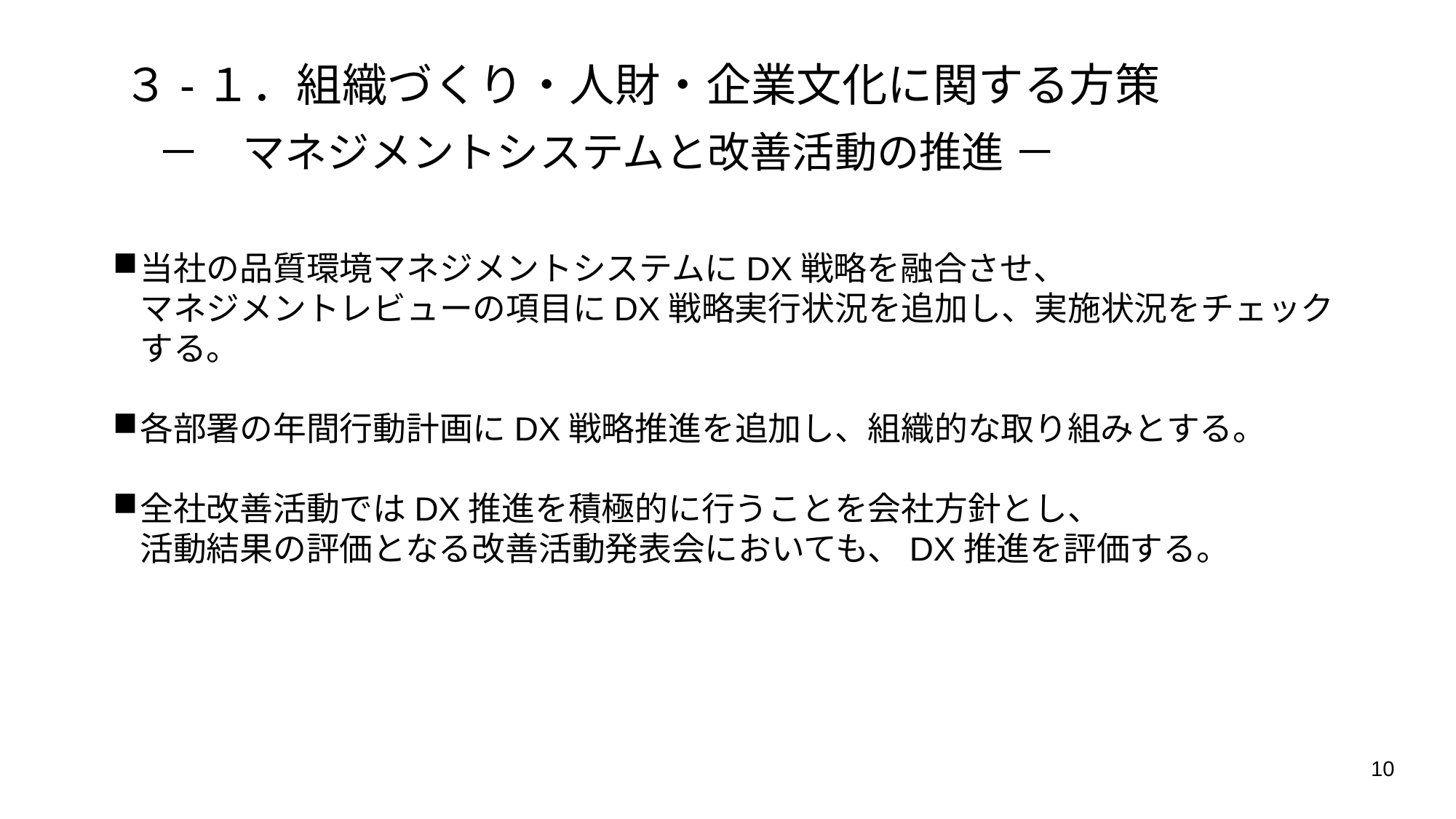

３-１．組織づくり・人財・企業文化に関する方策
－　マネジメントシステムと改善活動の推進 －
当社の品質環境マネジメントシステムにDX戦略を融合させ、
マネジメントレビューの項目にDX戦略実行状況を追加し、実施状況をチェックする。

各部署の年間行動計画にDX戦略推進を追加し、組織的な取り組みとする。

全社改善活動ではDX推進を積極的に行うことを会社方針とし、
活動結果の評価となる改善活動発表会においても、DX推進を評価する。
10